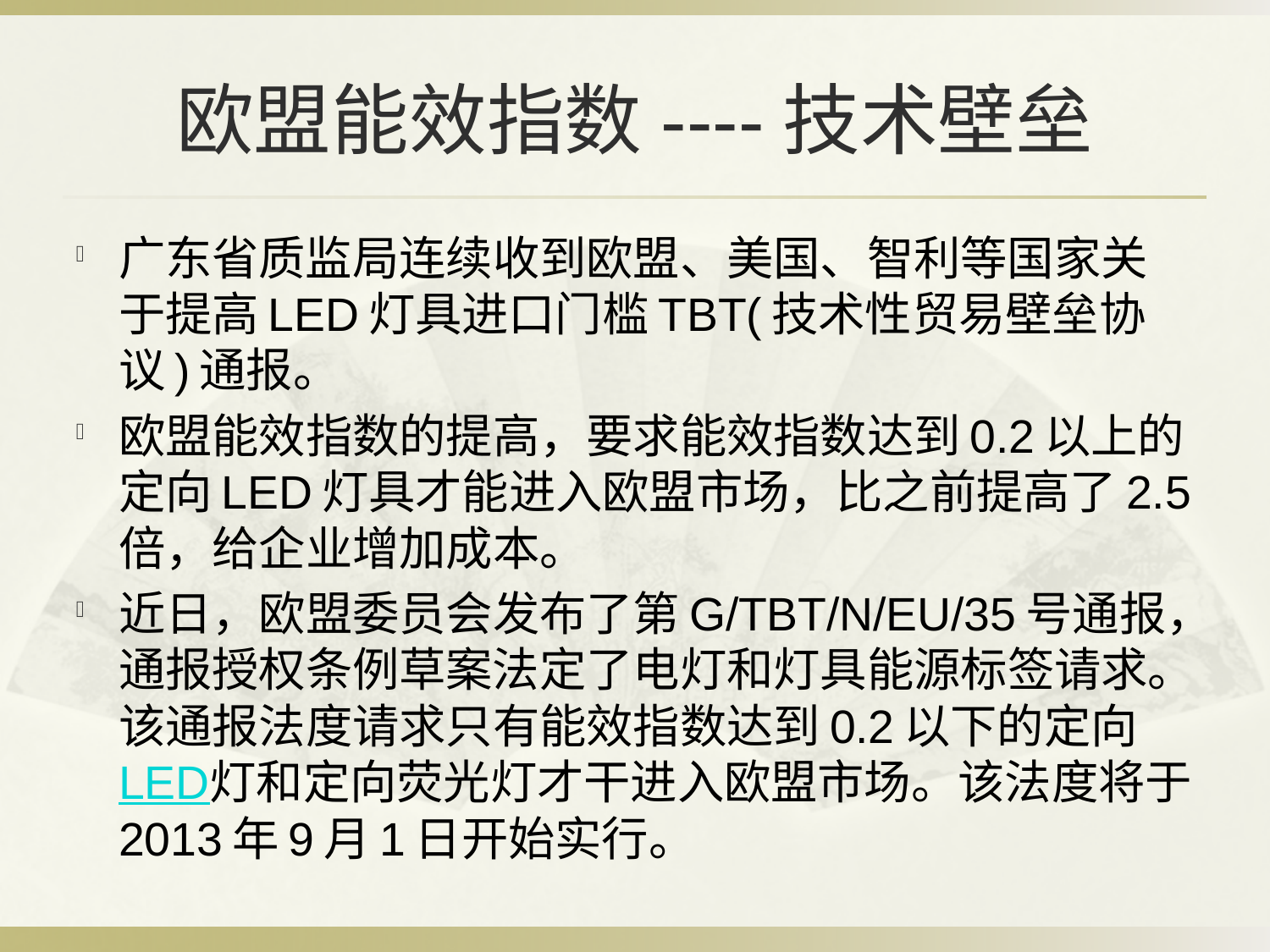

# 欧盟能效指数----技术壁垒
广东省质监局连续收到欧盟、美国、智利等国家关于提高LED灯具进口门槛TBT(技术性贸易壁垒协议)通报。
欧盟能效指数的提高，要求能效指数达到0.2以上的定向LED灯具才能进入欧盟市场，比之前提高了2.5倍，给企业增加成本。
近日，欧盟委员会发布了第G/TBT/N/EU/35号通报，通报授权条例草案法定了电灯和灯具能源标签请求。该通报法度请求只有能效指数达到0.2以下的定向LED灯和定向荧光灯才干进入欧盟市场。该法度将于2013年9月1日开始实行。